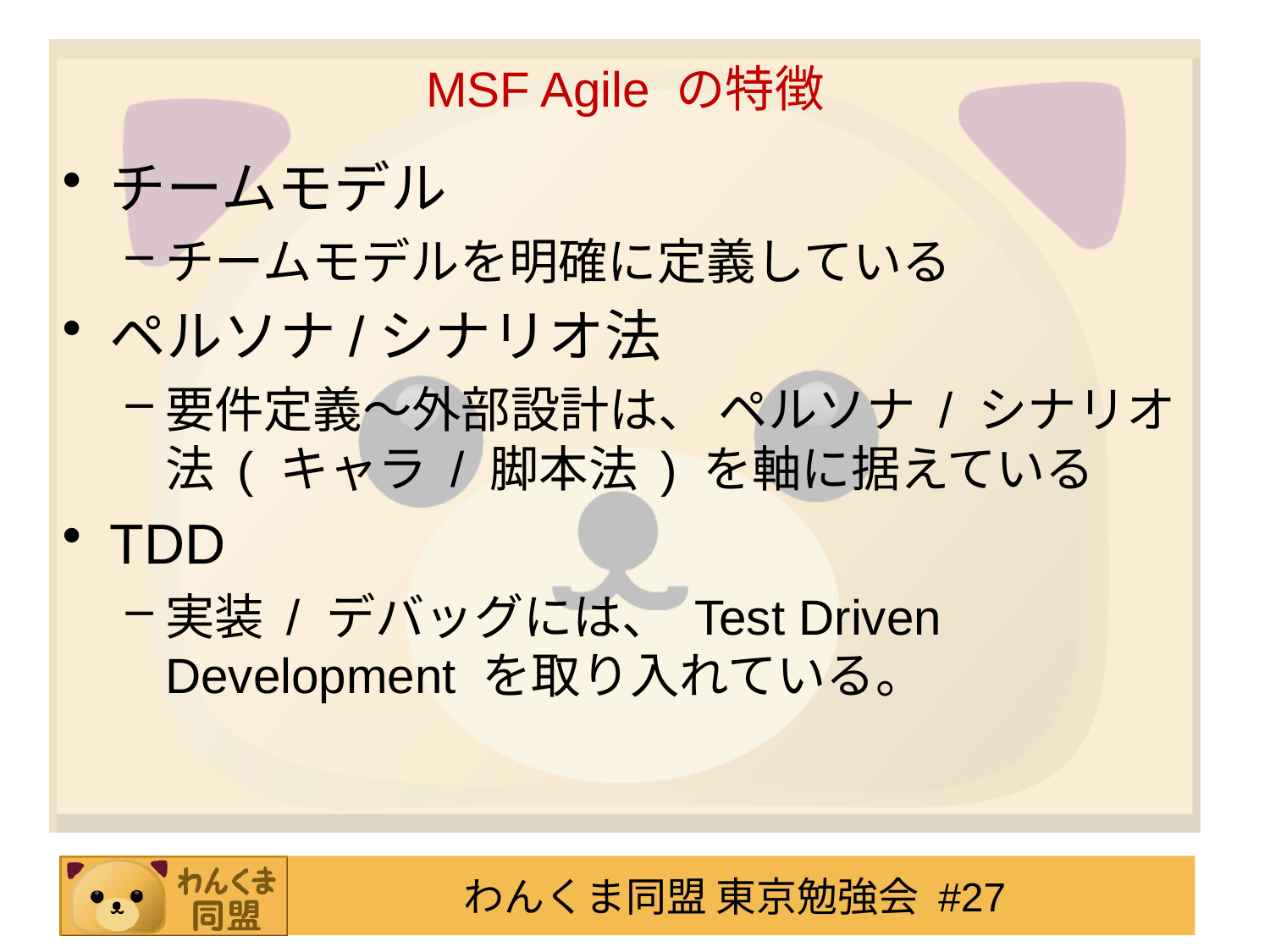

# MSF Agile の特徴
チームモデル
チームモデルを明確に定義している
ペルソナ/シナリオ法
要件定義～外部設計は、 ペルソナ / シナリオ法 ( キャラ / 脚本法 ) を軸に据えている
TDD
実装 / デバッグには、 Test Driven Development を取り入れている。